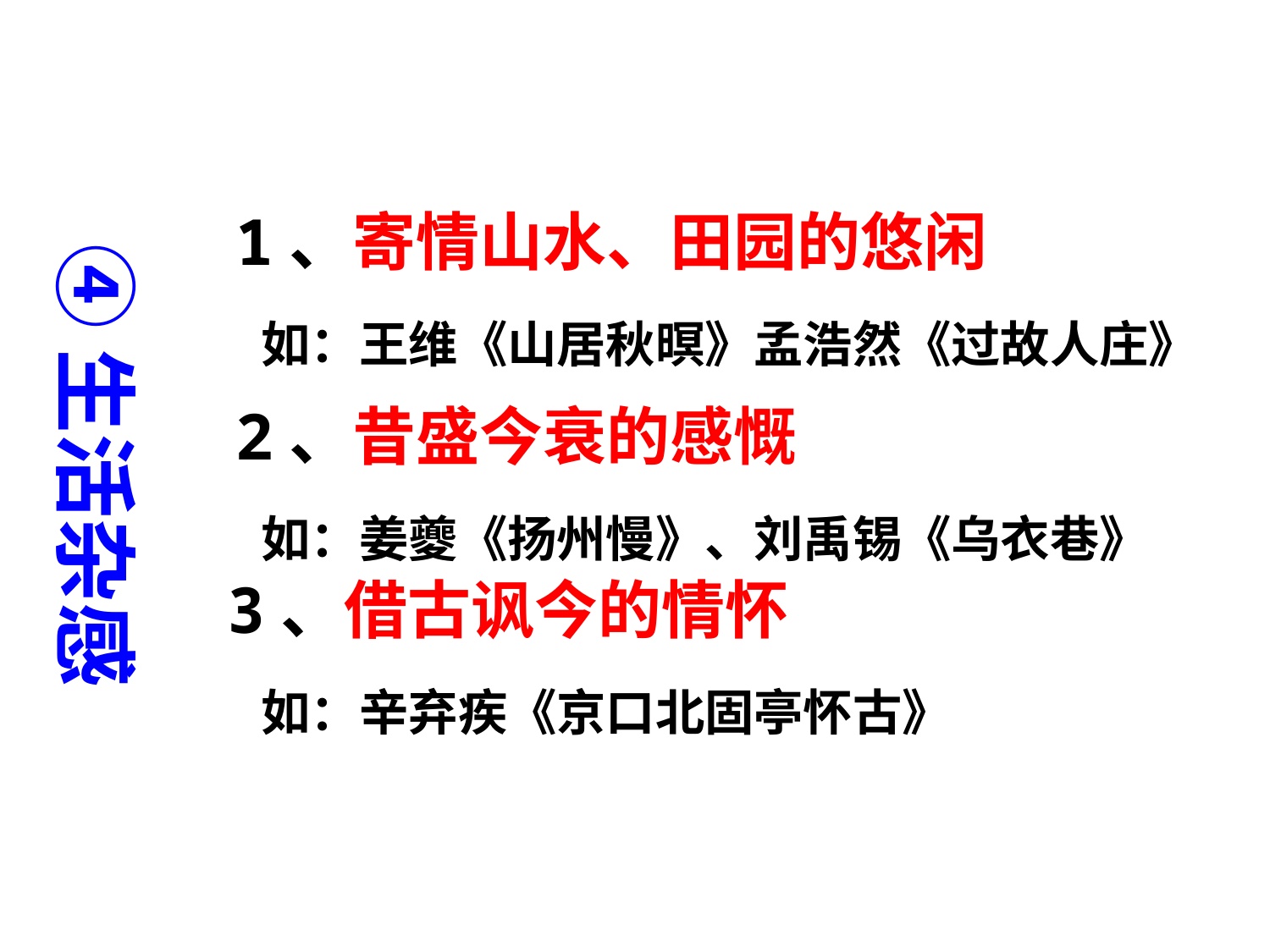

④生活杂感
 1、寄情山水、田园的悠闲
　如：王维《山居秋暝》孟浩然《过故人庄》
 2、昔盛今衰的感慨
　如：姜夔《扬州慢》、刘禹锡《乌衣巷》
 3、借古讽今的情怀
　如：辛弃疾《京口北固亭怀古》